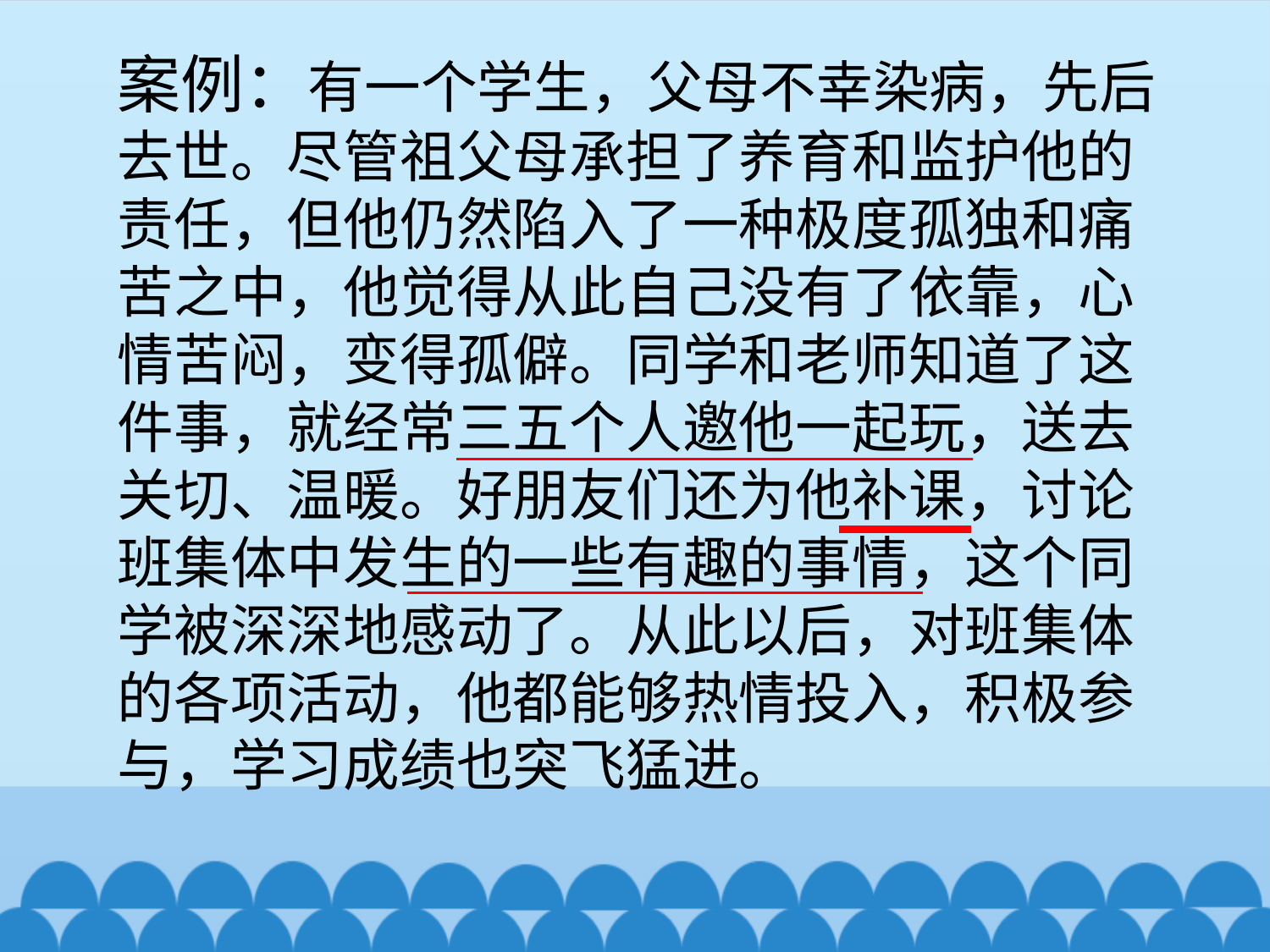

案例：有一个学生，父母不幸染病，先后去世。尽管祖父母承担了养育和监护他的责任，但他仍然陷入了一种极度孤独和痛苦之中，他觉得从此自己没有了依靠，心情苦闷，变得孤僻。同学和老师知道了这件事，就经常三五个人邀他一起玩，送去关切、温暖。好朋友们还为他补课，讨论班集体中发生的一些有趣的事情，这个同学被深深地感动了。从此以后，对班集体的各项活动，他都能够热情投入，积极参与，学习成绩也突飞猛进。